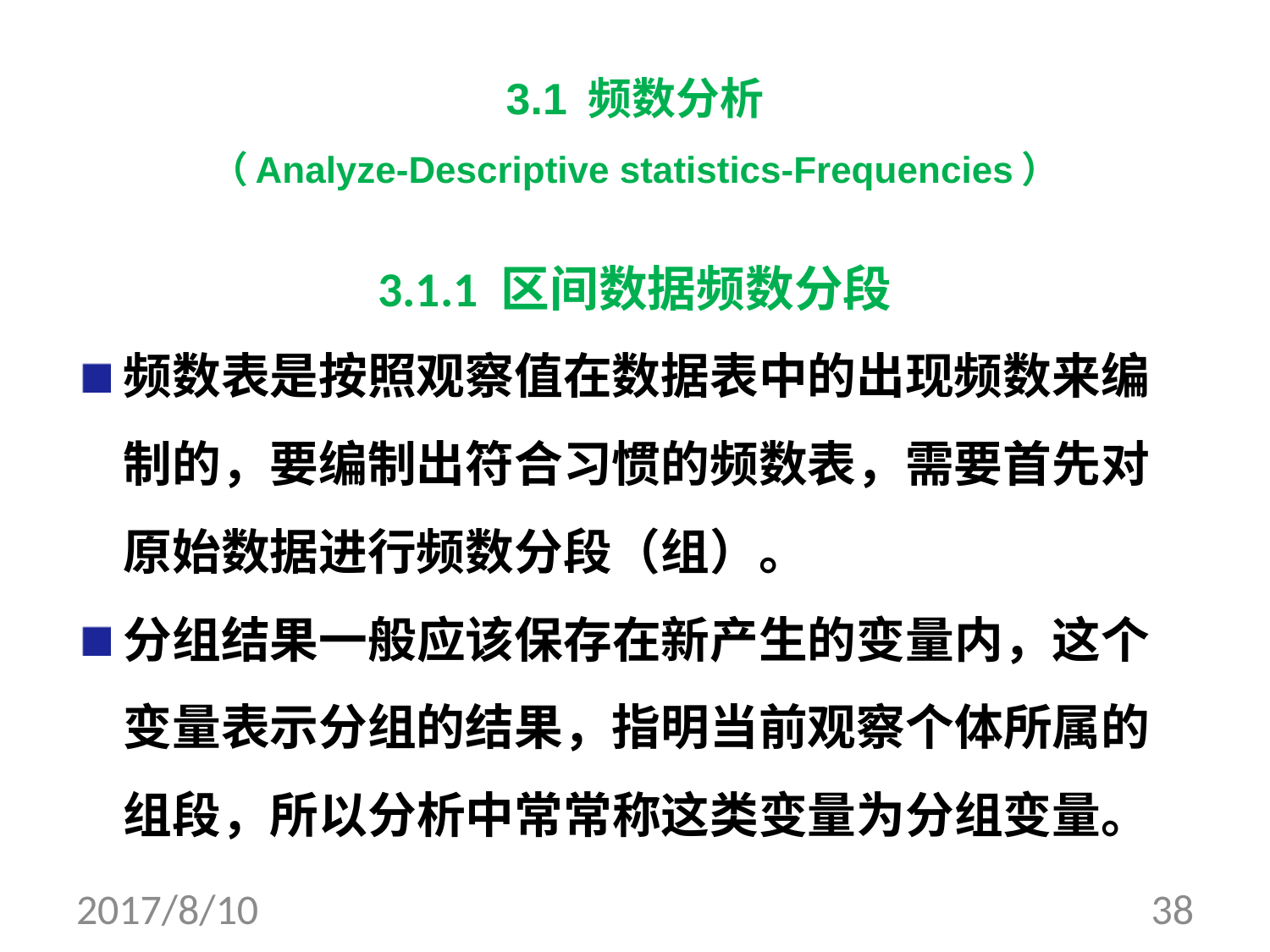

# 3.1 频数分析 （Analyze-Descriptive statistics-Frequencies）
3.1.1 区间数据频数分段
频数表是按照观察值在数据表中的出现频数来编制的，要编制出符合习惯的频数表，需要首先对原始数据进行频数分段（组）。
分组结果一般应该保存在新产生的变量内，这个变量表示分组的结果，指明当前观察个体所属的组段，所以分析中常常称这类变量为分组变量。

2017/8/10
38